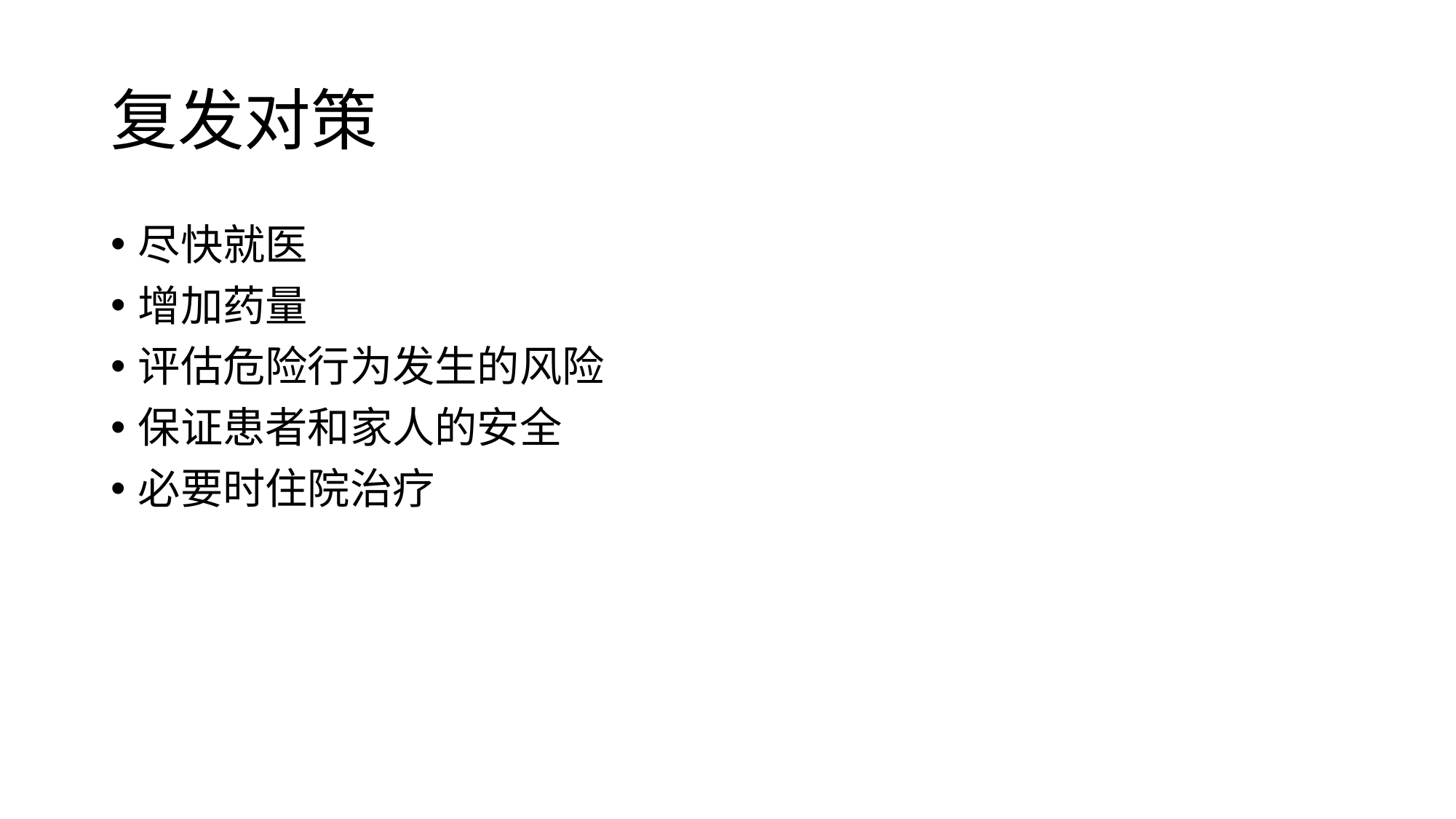

# 复发对策
尽快就医
增加药量
评估危险行为发生的风险
保证患者和家人的安全
必要时住院治疗
39